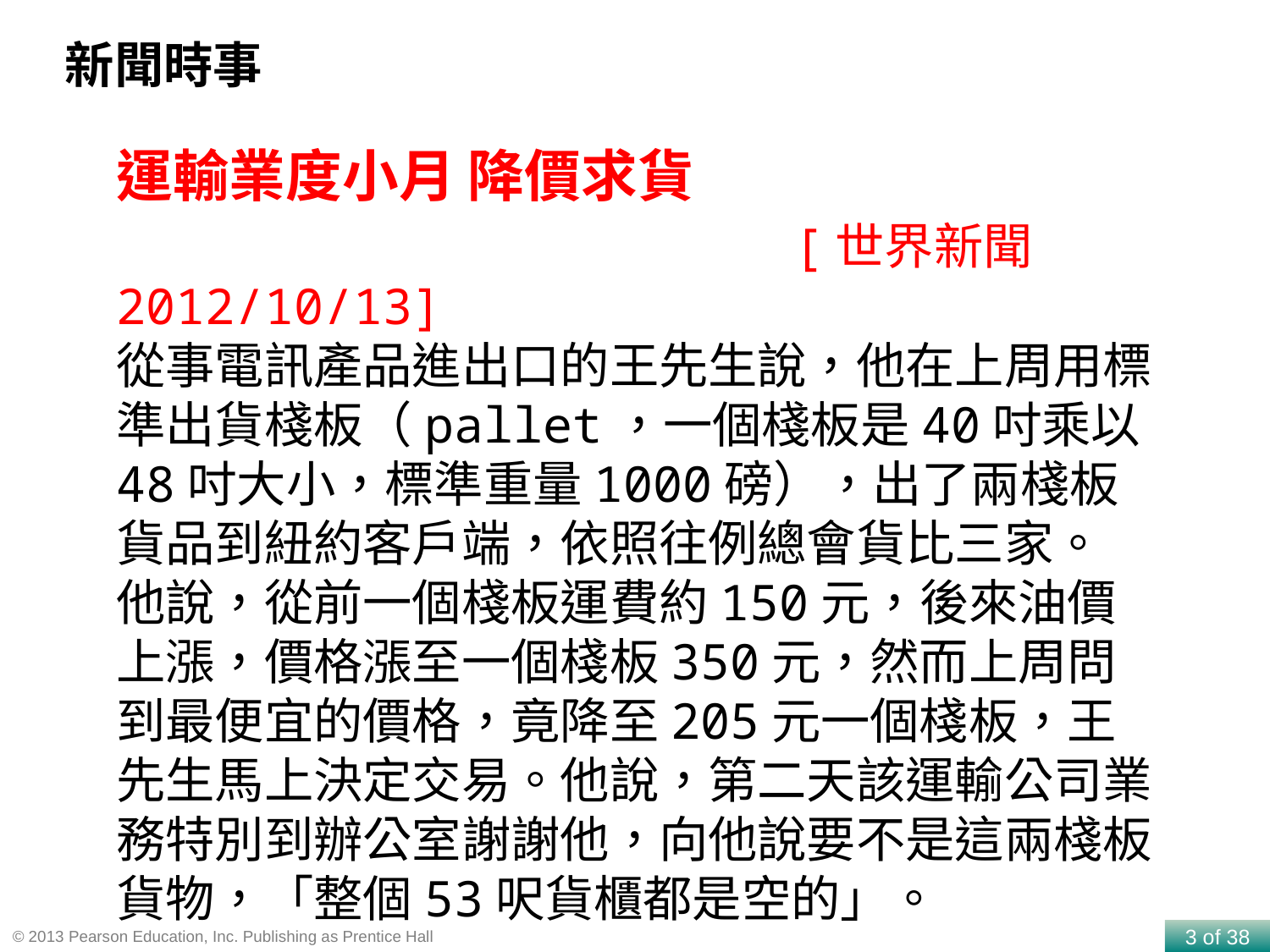

新聞時事
運輸業度小月 降價求貨
                    [世界新聞2012/10/13]
從事電訊產品進出口的王先生說，他在上周用標準出貨棧板（pallet，一個棧板是40吋乘以48吋大小，標準重量1000磅），出了兩棧板貨品到紐約客戶端，依照往例總會貨比三家。
他說，從前一個棧板運費約150元，後來油價上漲，價格漲至一個棧板350元，然而上周問到最便宜的價格，竟降至205元一個棧板，王先生馬上決定交易。他說，第二天該運輸公司業務特別到辦公室謝謝他，向他說要不是這兩棧板貨物，「整個53呎貨櫃都是空的」。